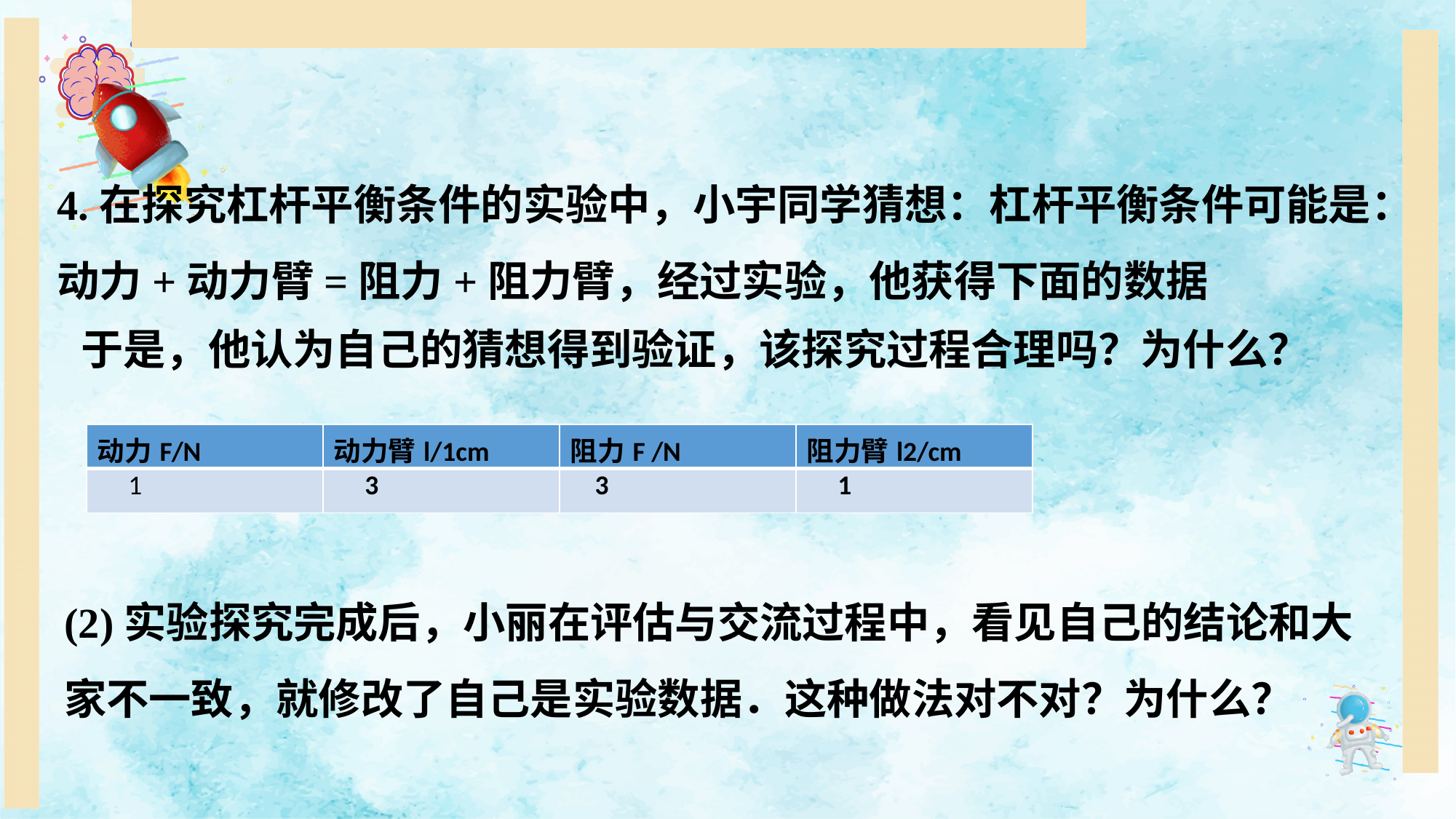

4.在探究杠杆平衡条件的实验中，小宇同学猜想：杠杆平衡条件可能是：动力+动力臂=阻力+阻力臂，经过实验，他获得下面的数据
于是，他认为自己的猜想得到验证，该探究过程合理吗？为什么？
| 动力F/N | 动力臂l/1cm | 阻力F /N | 阻力臂l2/cm |
| --- | --- | --- | --- |
| 1 | 3 | 3 | 1 |

(2)实验探究完成后，小丽在评估与交流过程中，看见自己的结论和大家不一致，就修改了自己是实验数据．这种做法对不对？为什么？